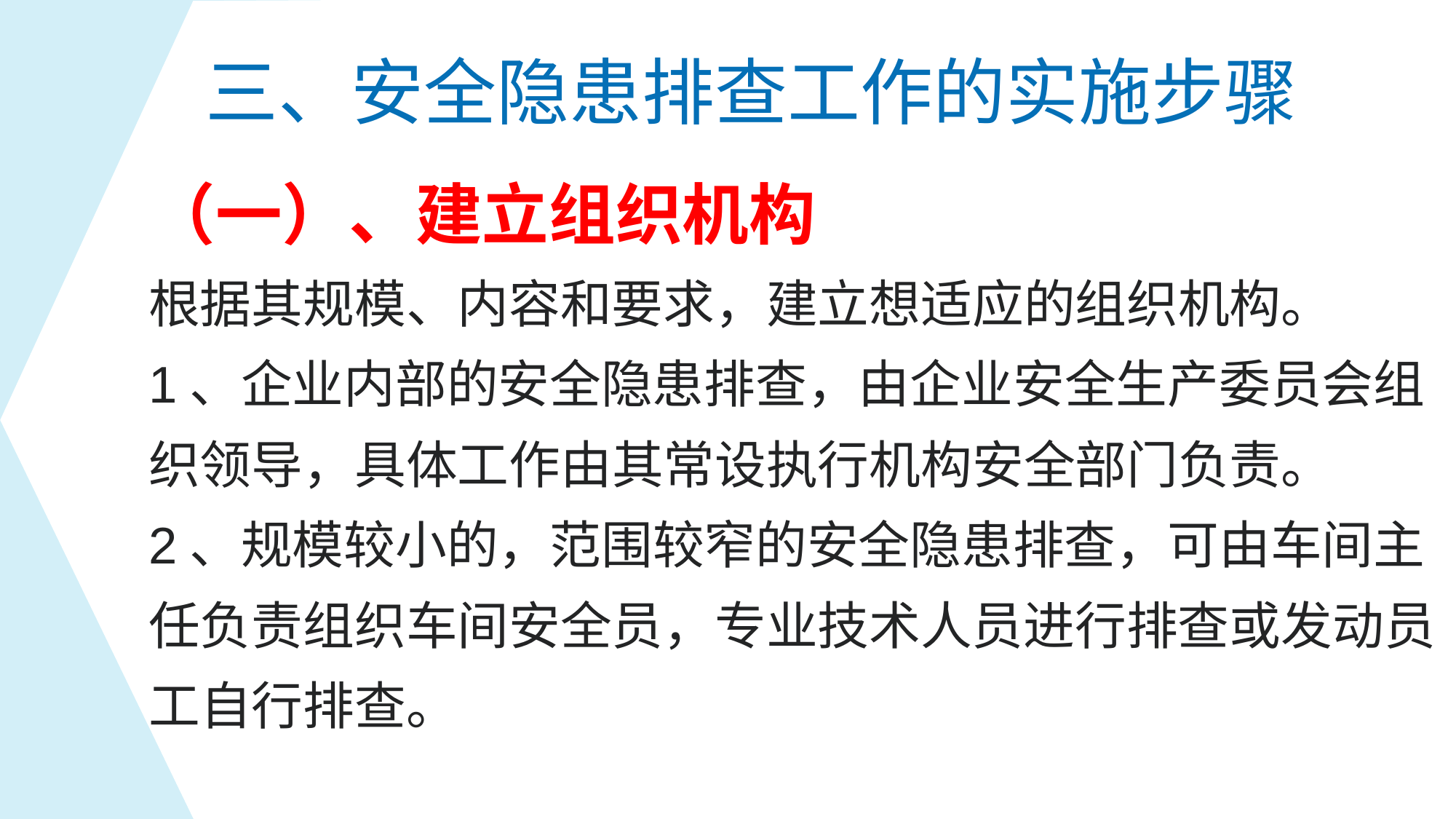

三、安全隐患排查工作的实施步骤
（一）、建立组织机构
根据其规模、内容和要求，建立想适应的组织机构。
1、企业内部的安全隐患排查，由企业安全生产委员会组织领导，具体工作由其常设执行机构安全部门负责。
2、规模较小的，范围较窄的安全隐患排查，可由车间主任负责组织车间安全员，专业技术人员进行排查或发动员工自行排查。